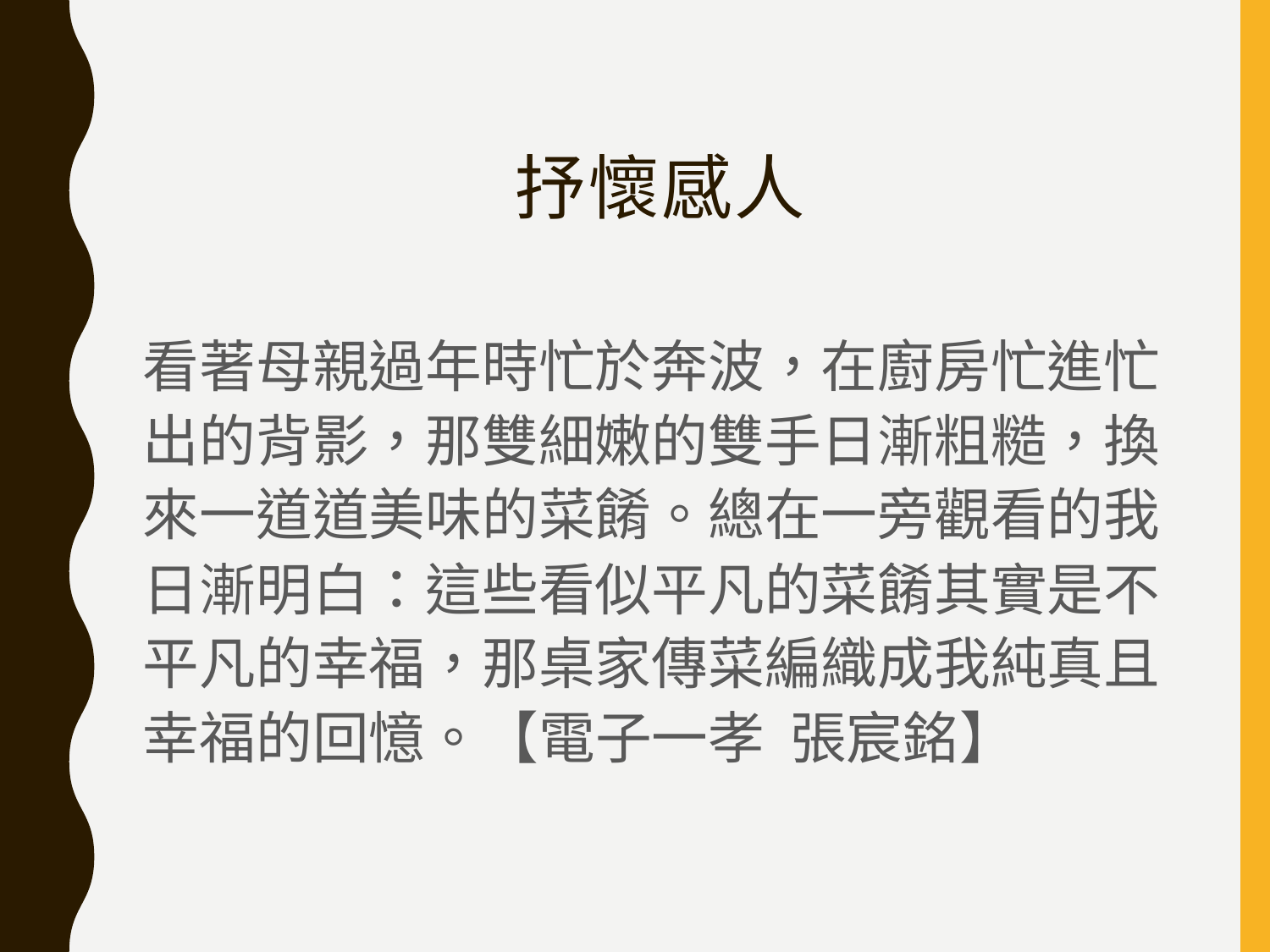

# 抒懷感人
看著母親過年時忙於奔波，在廚房忙進忙出的背影，那雙細嫩的雙手日漸粗糙，換來一道道美味的菜餚。總在一旁觀看的我日漸明白：這些看似平凡的菜餚其實是不平凡的幸福，那桌家傳菜編織成我純真且幸福的回憶。【電子一孝  張宸銘】